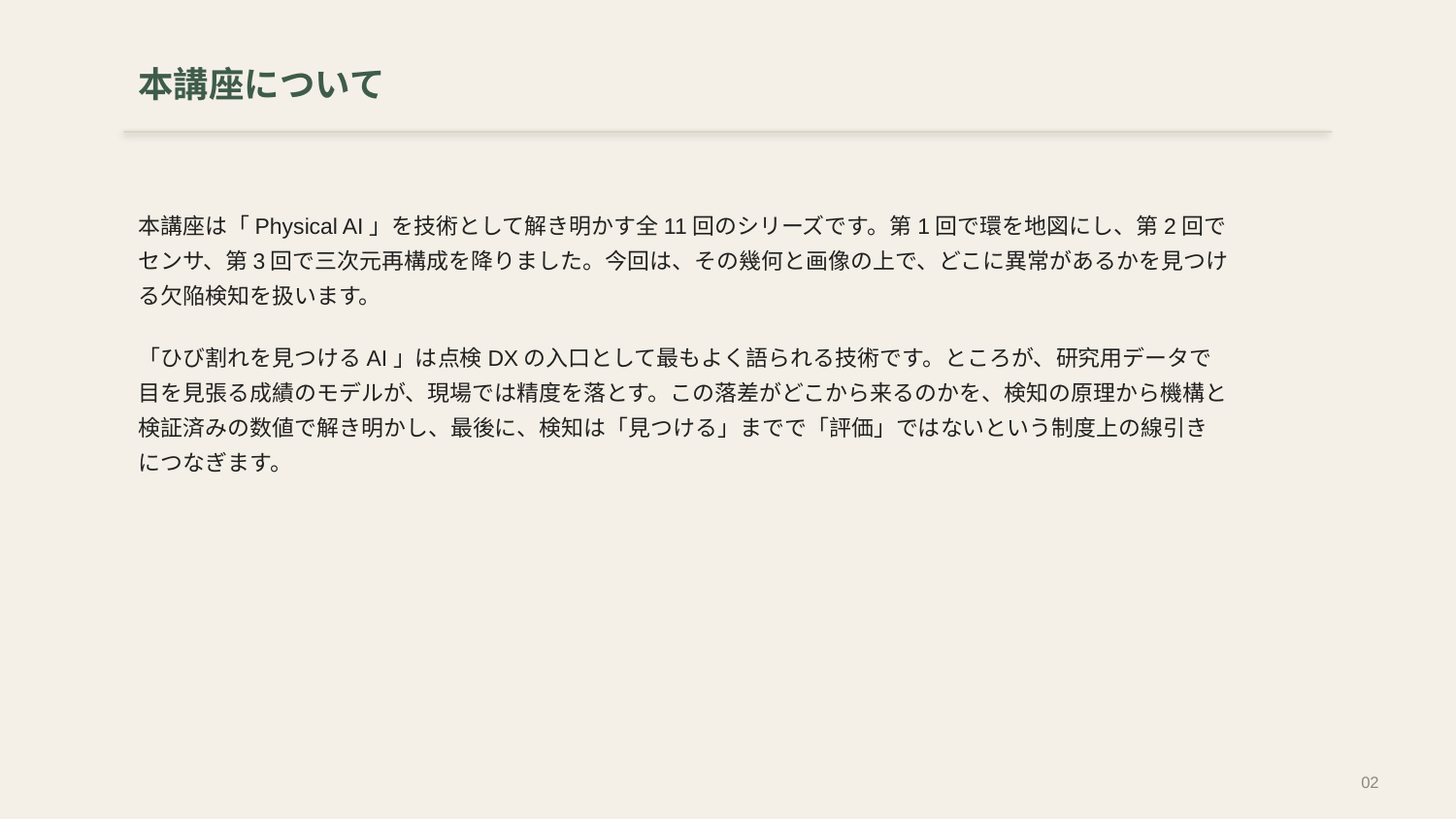

本講座について

本講座は「Physical AI」を技術として解き明かす全11回のシリーズです。第1回で環を地図にし、第2回でセンサ、第3回で三次元再構成を降りました。今回は、その幾何と画像の上で、どこに異常があるかを見つける欠陥検知を扱います。
「ひび割れを見つけるAI」は点検DXの入口として最もよく語られる技術です。ところが、研究用データで目を見張る成績のモデルが、現場では精度を落とす。この落差がどこから来るのかを、検知の原理から機構と検証済みの数値で解き明かし、最後に、検知は「見つける」までで「評価」ではないという制度上の線引きにつなぎます。
02